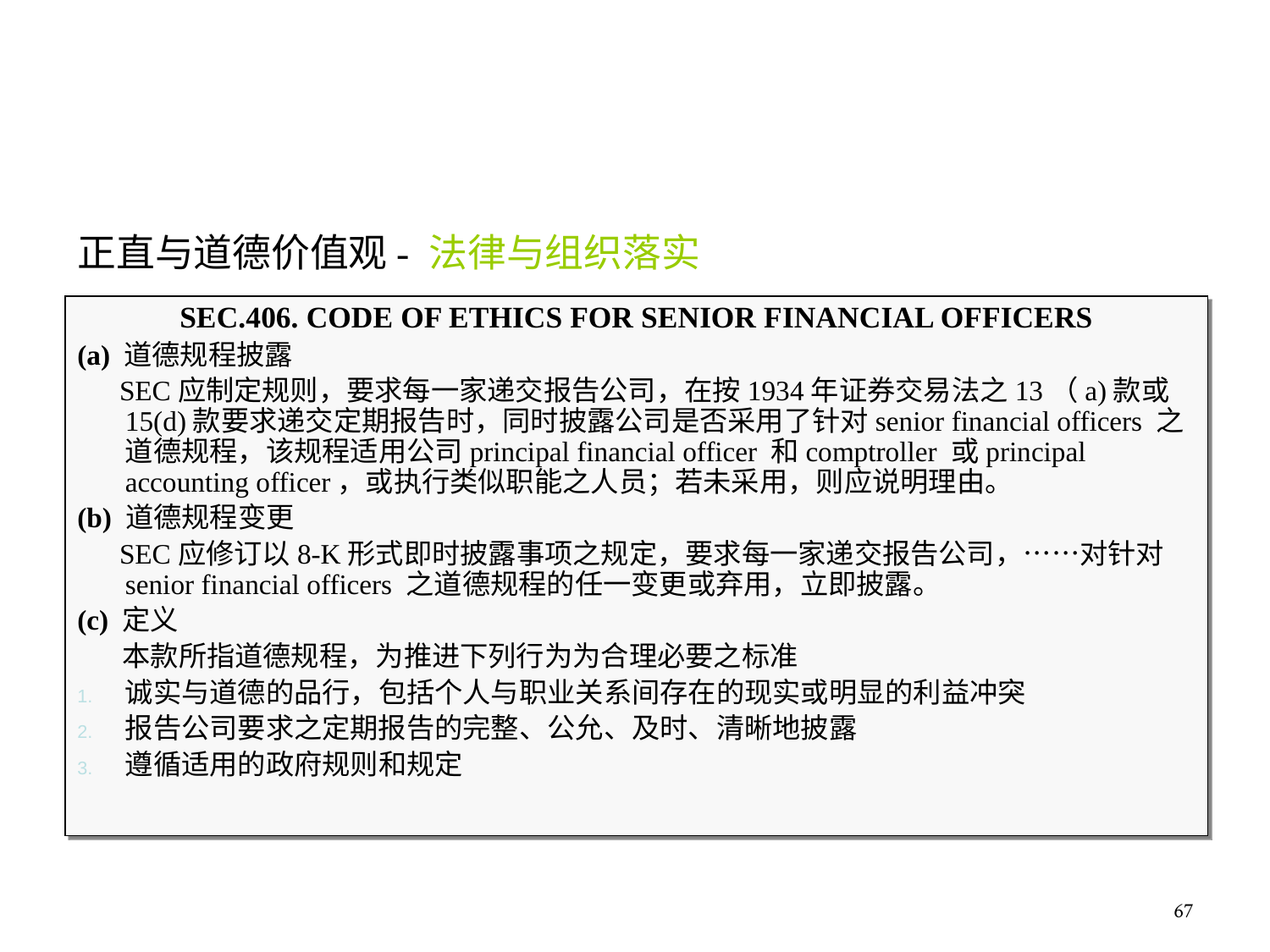

正直与道德价值观- 法律与组织落实

SEC.406. CODE OF ETHICS FOR SENIOR FINANCIAL OFFICERS
(a) 道德规程披露
      SEC应制定规则，要求每一家递交报告公司，在按1934年证券交易法之13（a)款或15(d)款要求递交定期报告时，同时披露公司是否采用了针对senior financial officers 之道德规程，该规程适用公司principal financial officer 和comptroller 或principal accounting officer，或执行类似职能之人员；若未采用，则应说明理由。
(b) 道德规程变更
      SEC应修订以8-K形式即时披露事项之规定，要求每一家递交报告公司，……对针对senior financial officers 之道德规程的任一变更或弃用，立即披露。
(c) 定义
      本款所指道德规程，为推进下列行为为合理必要之标准
诚实与道德的品行，包括个人与职业关系间存在的现实或明显的利益冲突
报告公司要求之定期报告的完整、公允、及时、清晰地披露
遵循适用的政府规则和规定
67